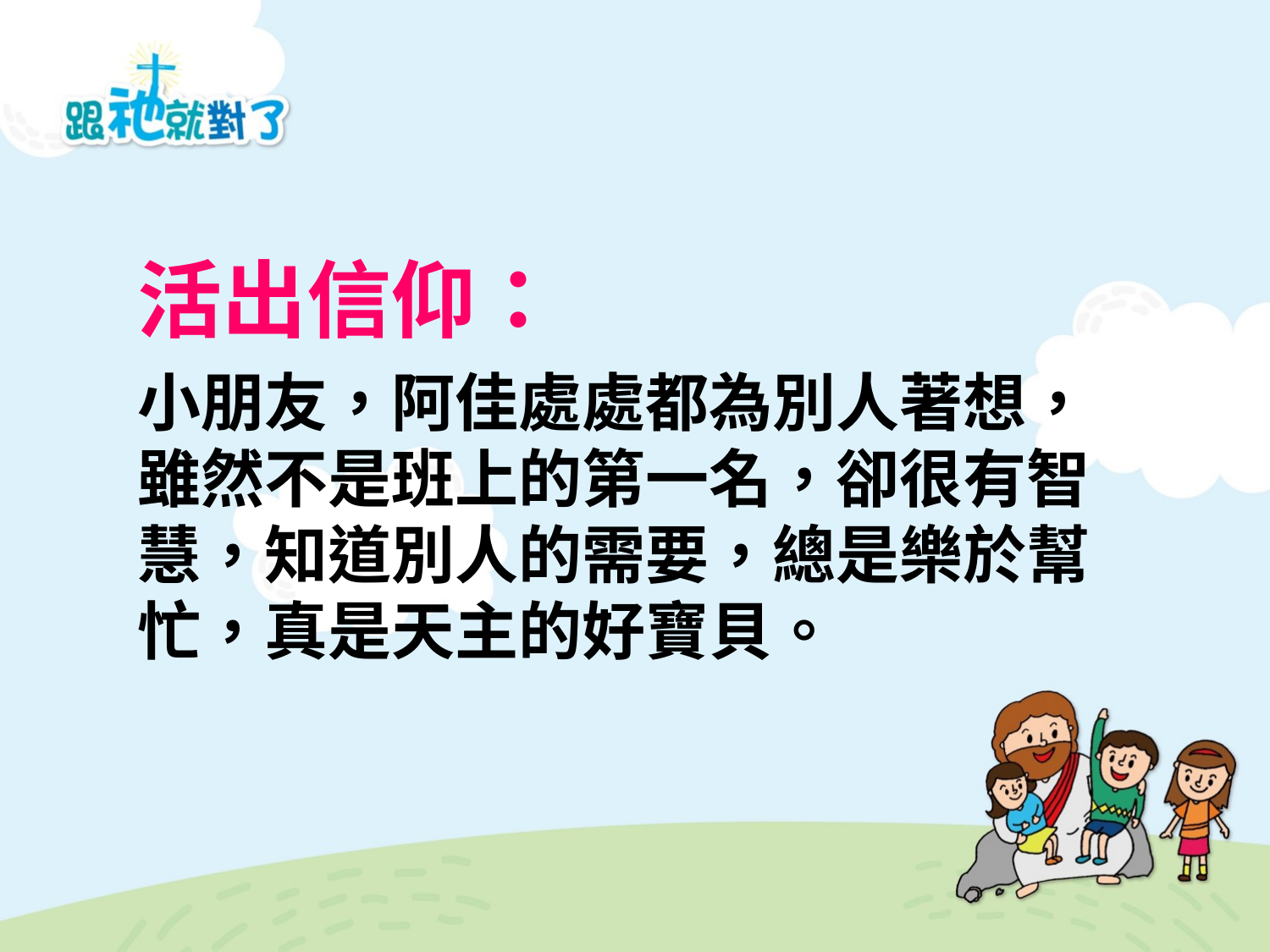

活出信仰：
小朋友，阿佳處處都為別人著想，雖然不是班上的第一名，卻很有智慧，知道別人的需要，總是樂於幫忙，真是天主的好寶貝。